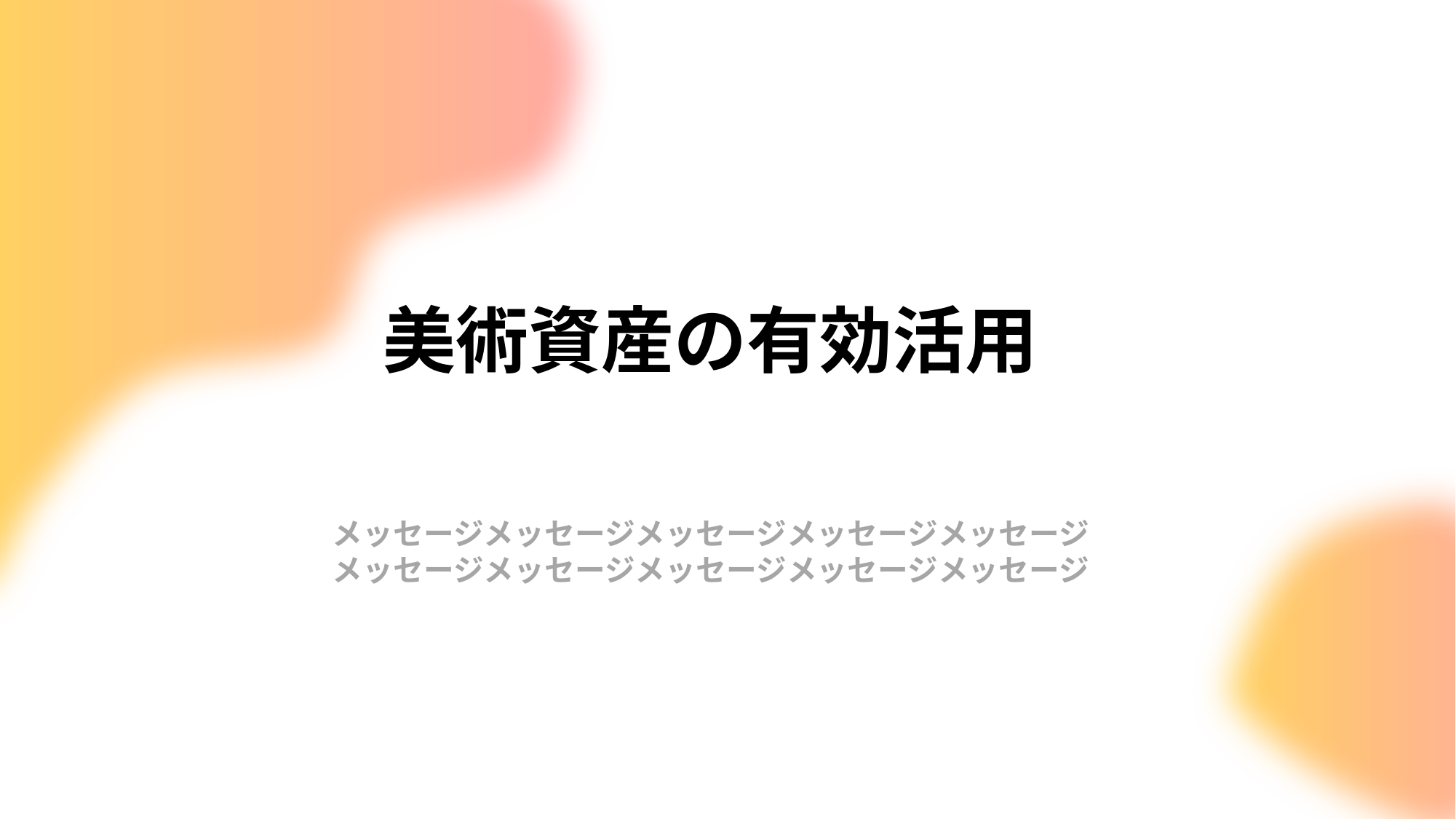

美術資産の有効活用
メッセージメッセージメッセージメッセージメッセージ
メッセージメッセージメッセージメッセージメッセージ